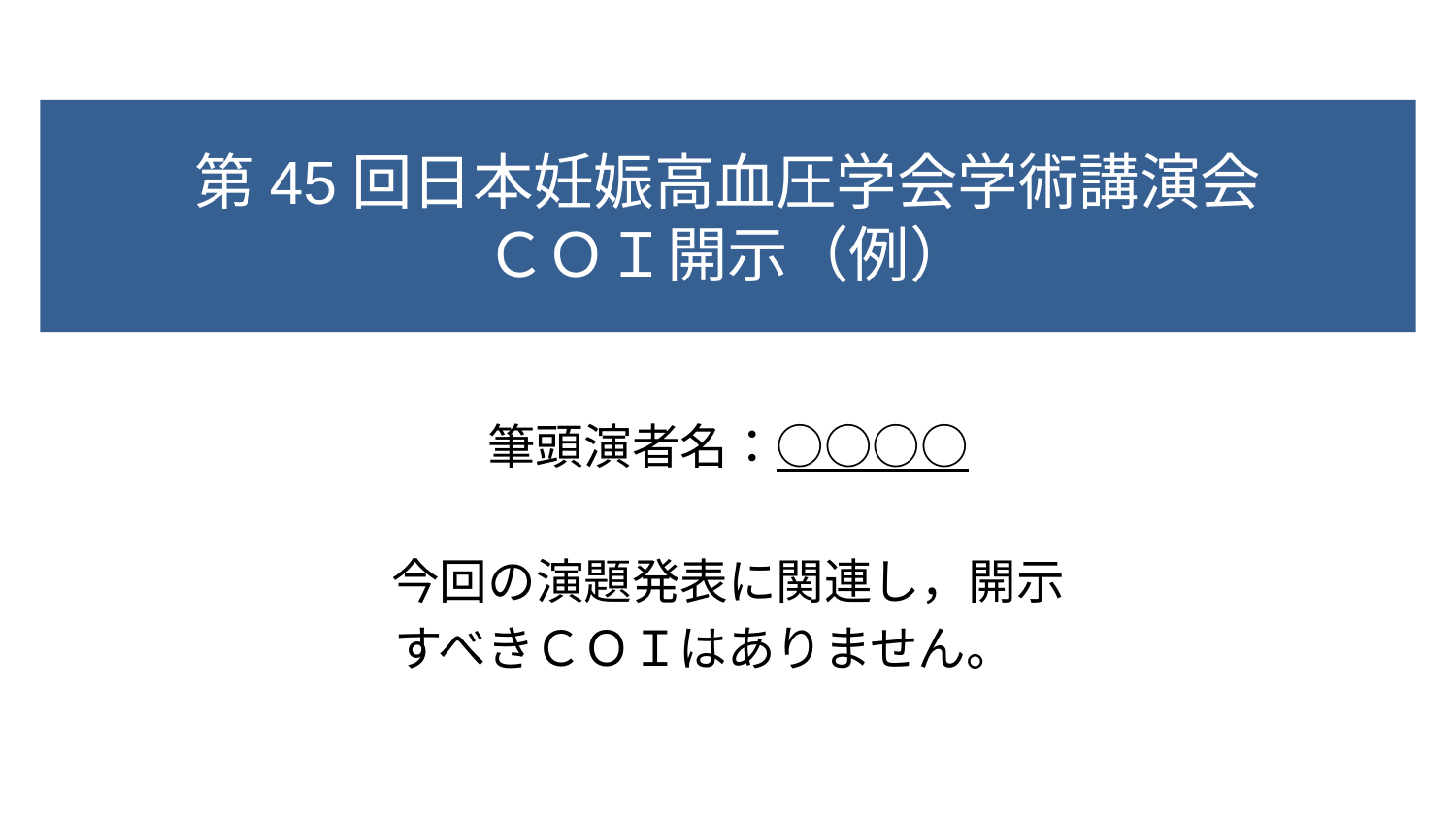

# 第45回日本妊娠高血圧学会学術講演会 ＣＯＩ開示（例）
筆頭演者名：○○○○

今回の演題発表に関連し，開示
すべきＣＯＩはありません。